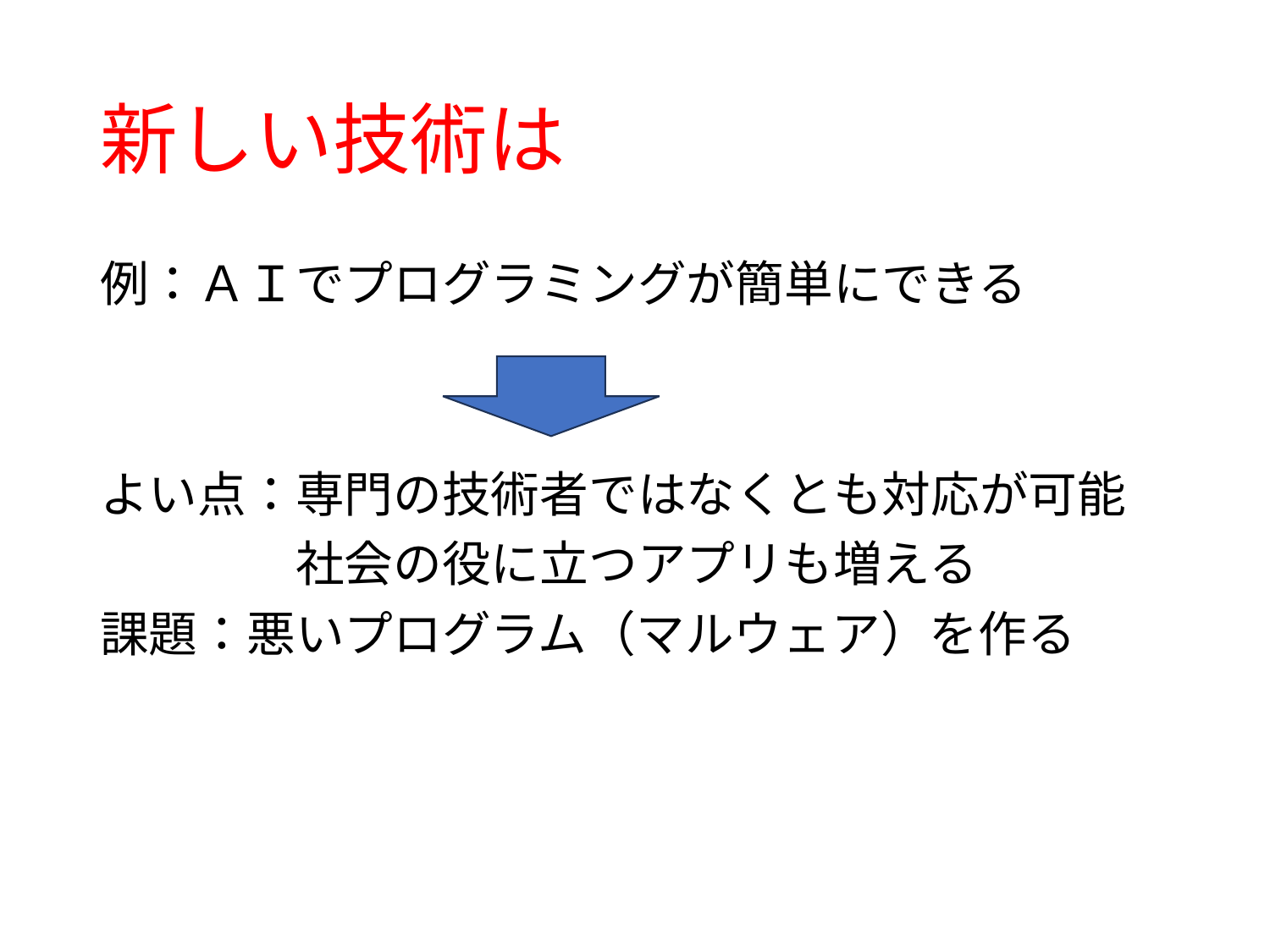

# 新しい技術は
例：ＡＩでプログラミングが簡単にできる

よい点：専門の技術者ではなくとも対応が可能
　　　　社会の役に立つアプリも増える
課題：悪いプログラム（マルウェア）を作る